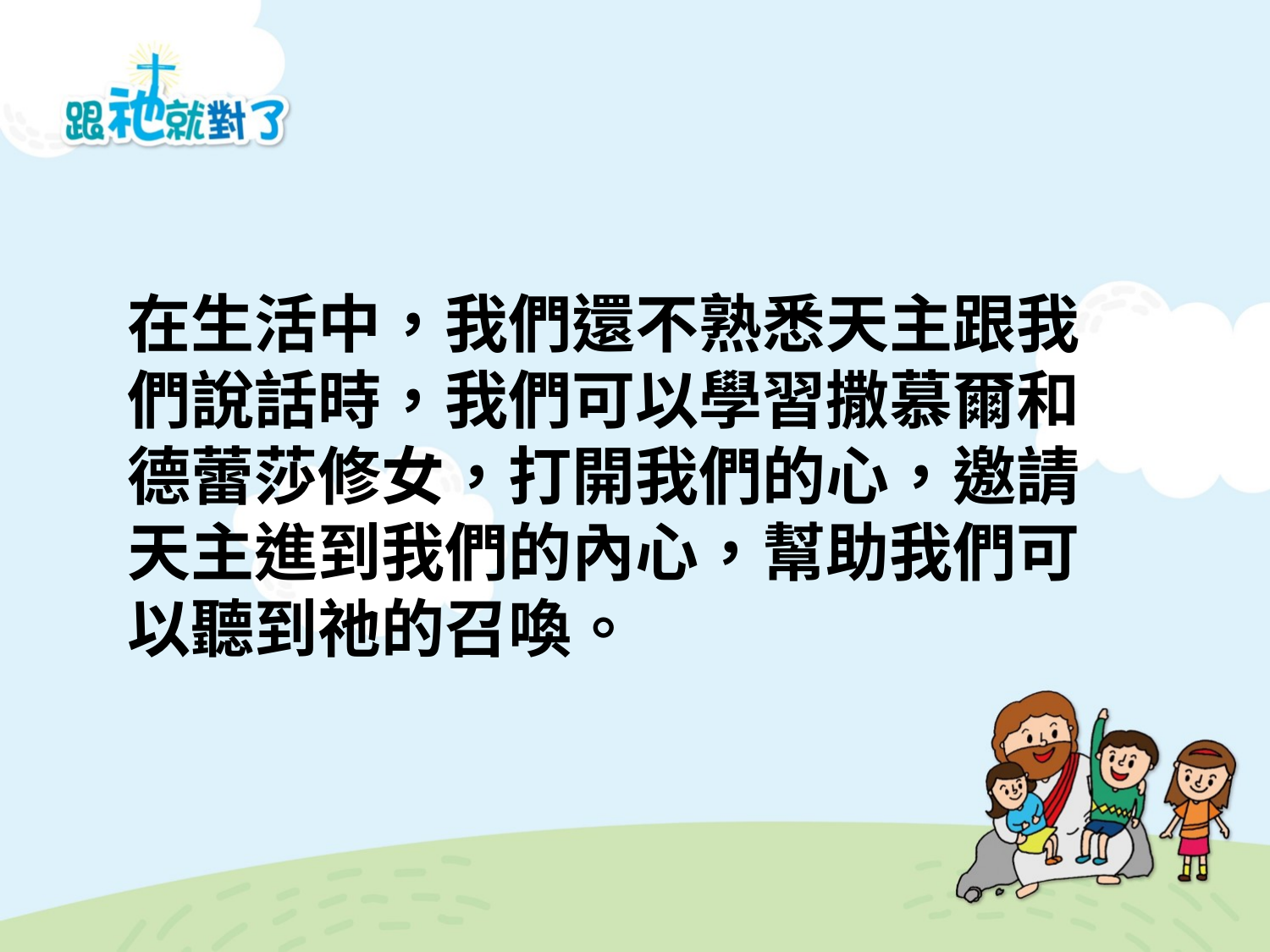

在生活中，我們還不熟悉天主跟我們說話時，我們可以學習撒慕爾和德蕾莎修女，打開我們的心，邀請天主進到我們的內心，幫助我們可以聽到祂的召喚。